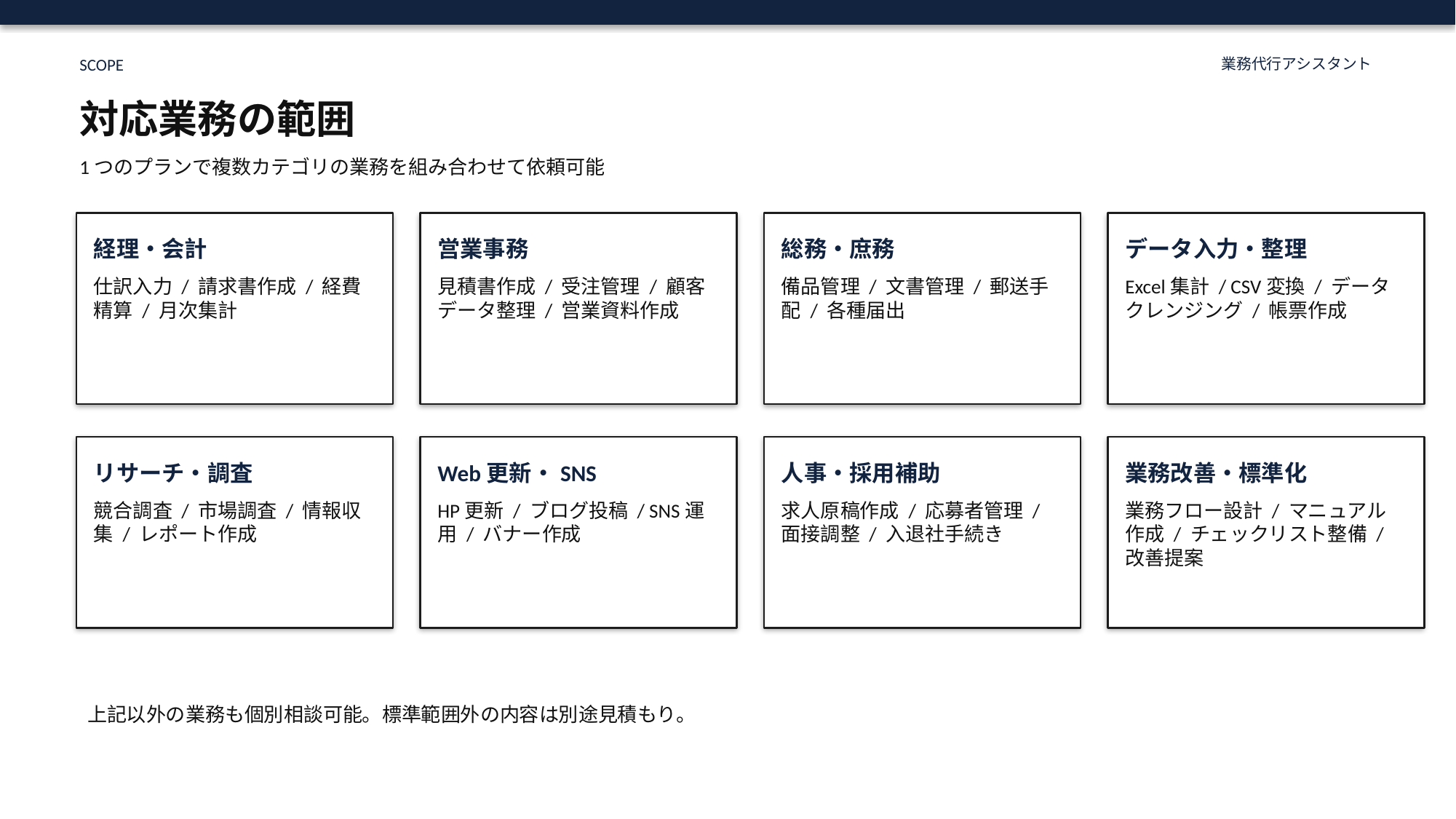

SCOPE
業務代行アシスタント
対応業務の範囲
1つのプランで複数カテゴリの業務を組み合わせて依頼可能

経理・会計
営業事務
総務・庶務
データ入力・整理
仕訳入力 / 請求書作成 / 経費精算 / 月次集計
見積書作成 / 受注管理 / 顧客データ整理 / 営業資料作成
備品管理 / 文書管理 / 郵送手配 / 各種届出
Excel集計 / CSV変換 / データクレンジング / 帳票作成

リサーチ・調査
Web更新・SNS
人事・採用補助
業務改善・標準化
競合調査 / 市場調査 / 情報収集 / レポート作成
HP更新 / ブログ投稿 / SNS運用 / バナー作成
求人原稿作成 / 応募者管理 / 面接調整 / 入退社手続き
業務フロー設計 / マニュアル作成 / チェックリスト整備 / 改善提案
上記以外の業務も個別相談可能。標準範囲外の内容は別途見積もり。